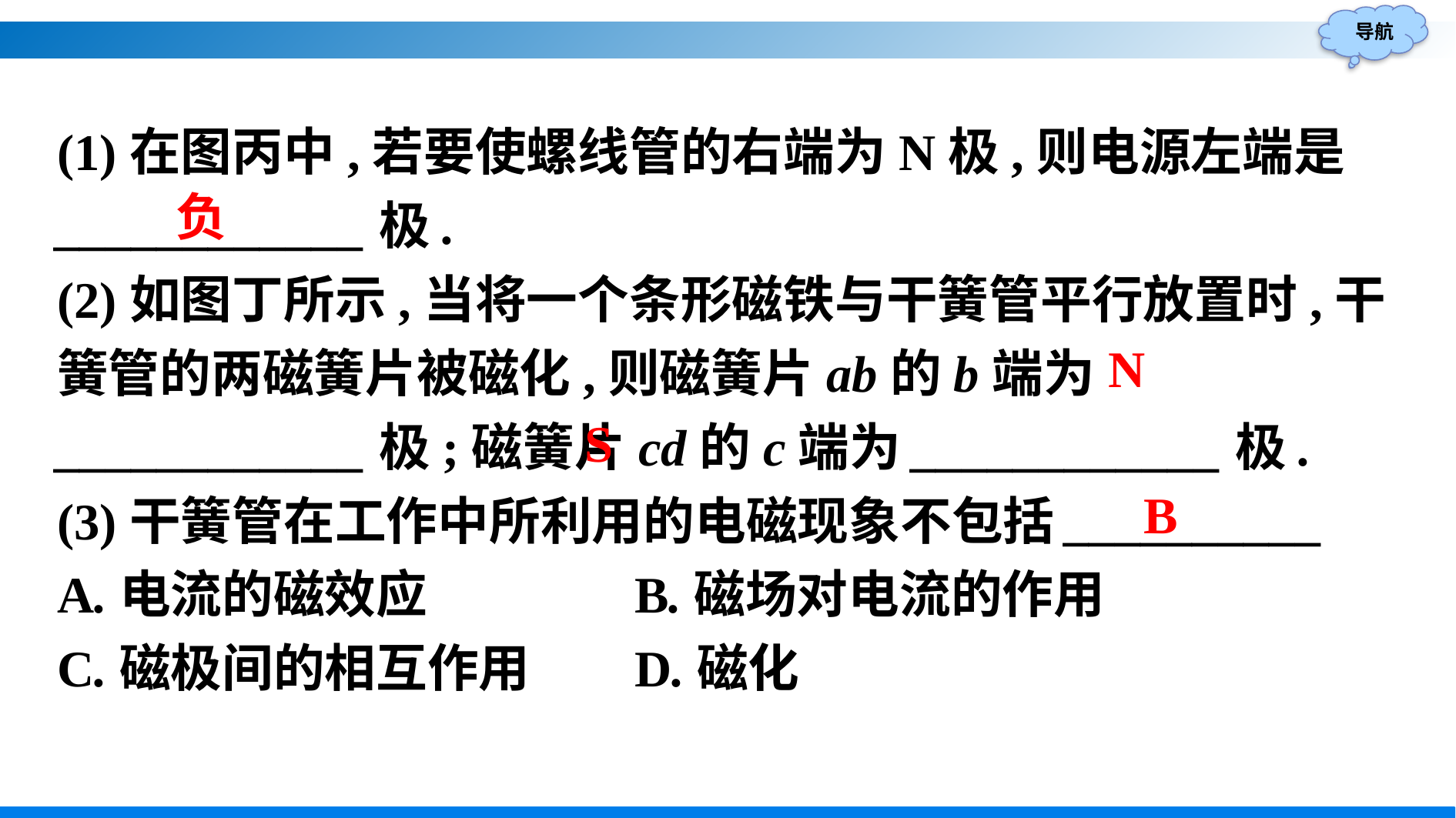

(1)在图丙中,若要使螺线管的右端为N极,则电源左端是____________极.
(2)如图丁所示,当将一个条形磁铁与干簧管平行放置时,干簧管的两磁簧片被磁化,则磁簧片ab的b端为____________极;磁簧片cd的c端为____________极.
(3)干簧管在工作中所利用的电磁现象不包括__________
A.电流的磁效应			B.磁场对电流的作用
C.磁极间的相互作用	D.磁化
负
N
S
B